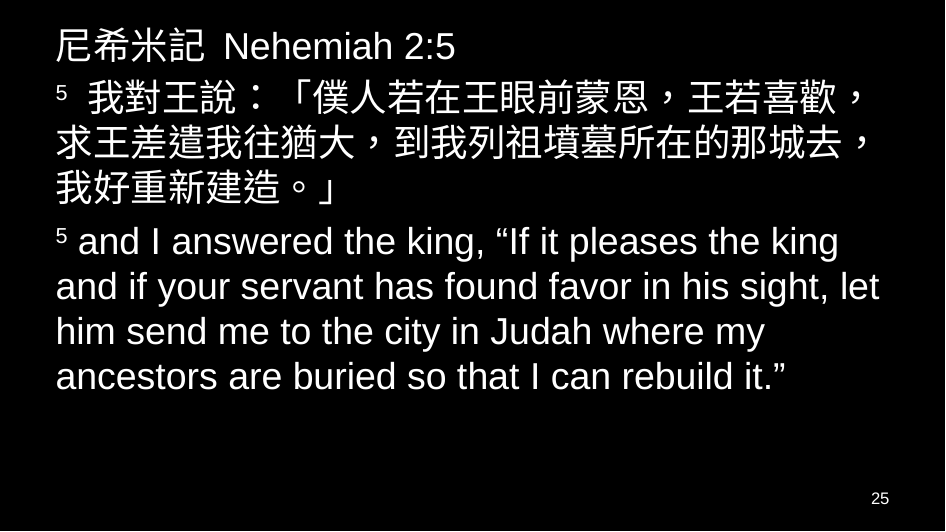

尼希米記 Nehemiah 2:5
5 我對王說：「僕人若在王眼前蒙恩，王若喜歡，求王差遣我往猶大，到我列祖墳墓所在的那城去，我好重新建造。」
5 and I answered the king, “If it pleases the king and if your servant has found favor in his sight, let him send me to the city in Judah where my ancestors are buried so that I can rebuild it.”

25